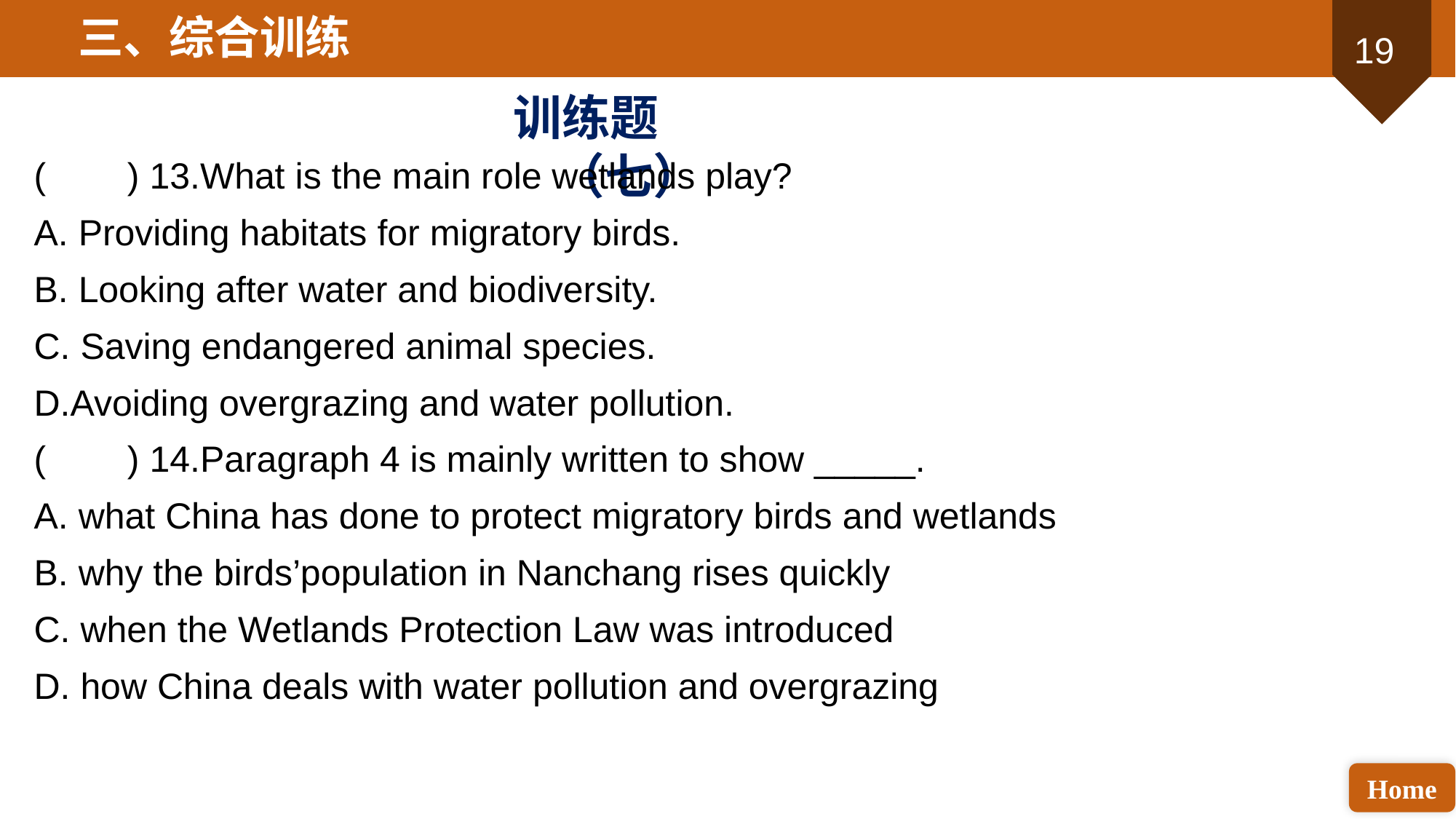

三、综合训练
训练题（七）
(        ) 13.What is the main role wetlands play?
A. Providing habitats for migratory birds.
B. Looking after water and biodiversity.
C. Saving endangered animal species.
D.Avoiding overgrazing and water pollution.
(        ) 14.Paragraph 4 is mainly written to show _____.
A. what China has done to protect migratory birds and wetlands
B. why the birds’population in Nanchang rises quickly
C. when the Wetlands Protection Law was introduced
D. how China deals with water pollution and overgrazing